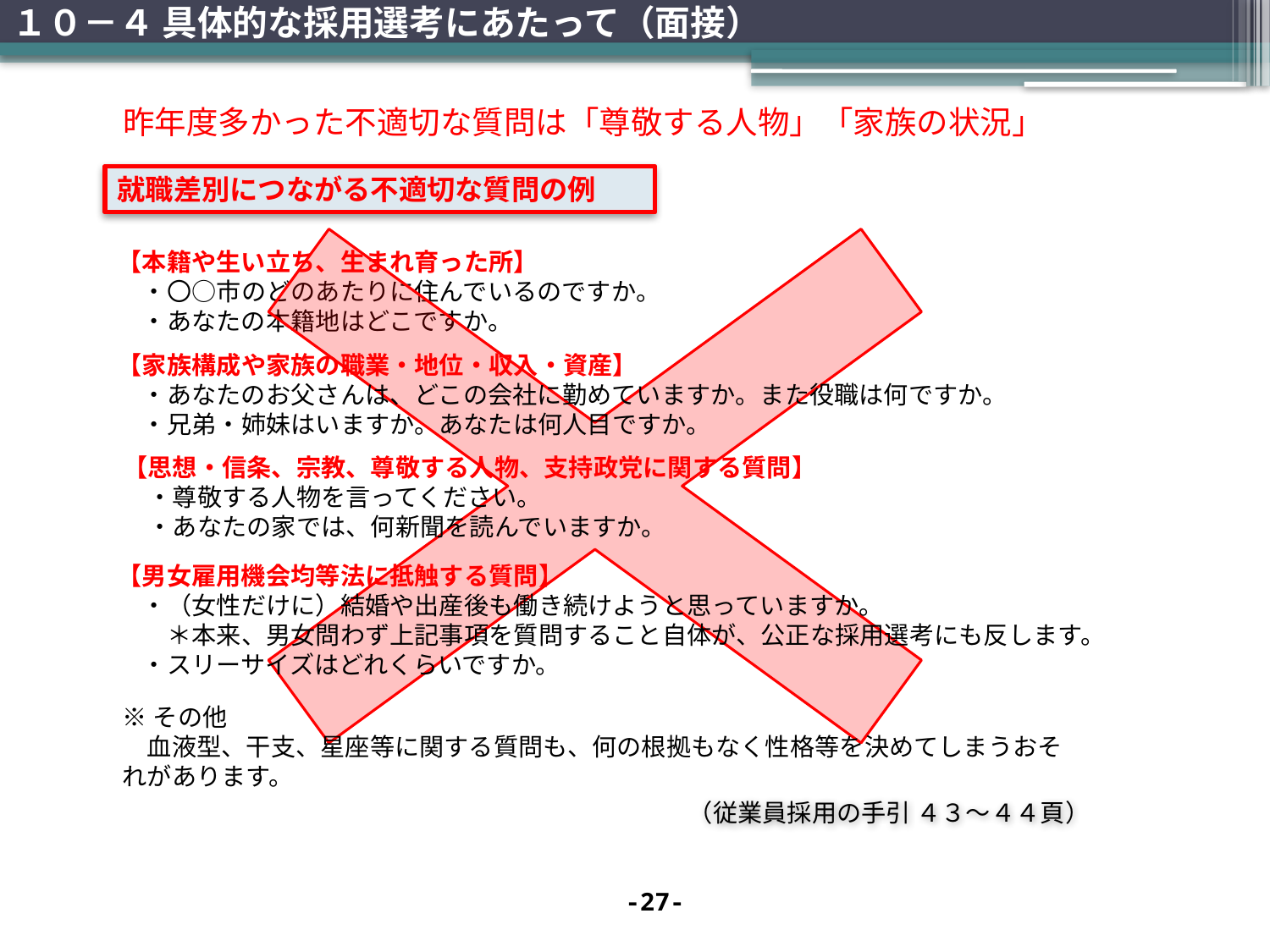

# １０－４ 具体的な採用選考にあたって（面接）

昨年度多かった不適切な質問は「尊敬する人物」「家族の状況」
就職差別につながる不適切な質問の例
【本籍や生い立ち、生まれ育った所】
　・〇○市のどのあたりに住んでいるのですか。
　・あなたの本籍地はどこですか。

【家族構成や家族の職業・地位・収入・資産】
　・あなたのお父さんは、どこの会社に勤めていますか。また役職は何ですか。
　・兄弟・姉妹はいますか。あなたは何人目ですか。
【思想・信条、宗教、尊敬する人物、支持政党に関する質問】
　・尊敬する人物を言ってください。
　・あなたの家では、何新聞を読んでいますか。
【男女雇用機会均等法に抵触する質問】
　・（女性だけに）結婚や出産後も働き続けようと思っていますか。
　　＊本来、男女問わず上記事項を質問すること自体が、公正な採用選考にも反します。
　・スリーサイズはどれくらいですか。

※その他
　血液型、干支、星座等に関する質問も、何の根拠もなく性格等を決めてしまうおそ　れがあります。

（従業員採用の手引 ４３～４４頁）
-27-